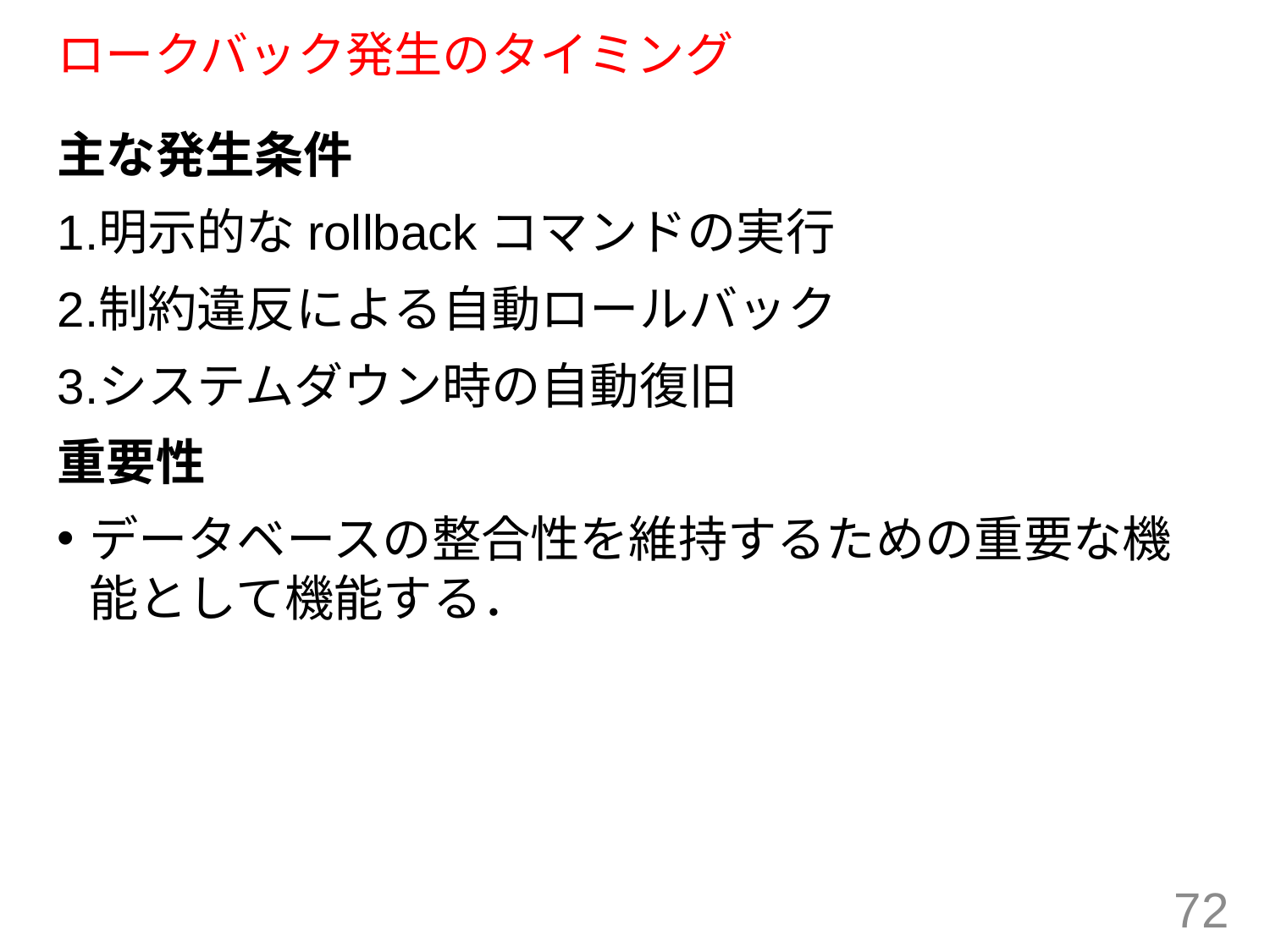

# ロークバック発生のタイミング
主な発生条件
明示的なrollbackコマンドの実行
制約違反による自動ロールバック
システムダウン時の自動復旧
重要性
データベースの整合性を維持するための重要な機能として機能する．

72